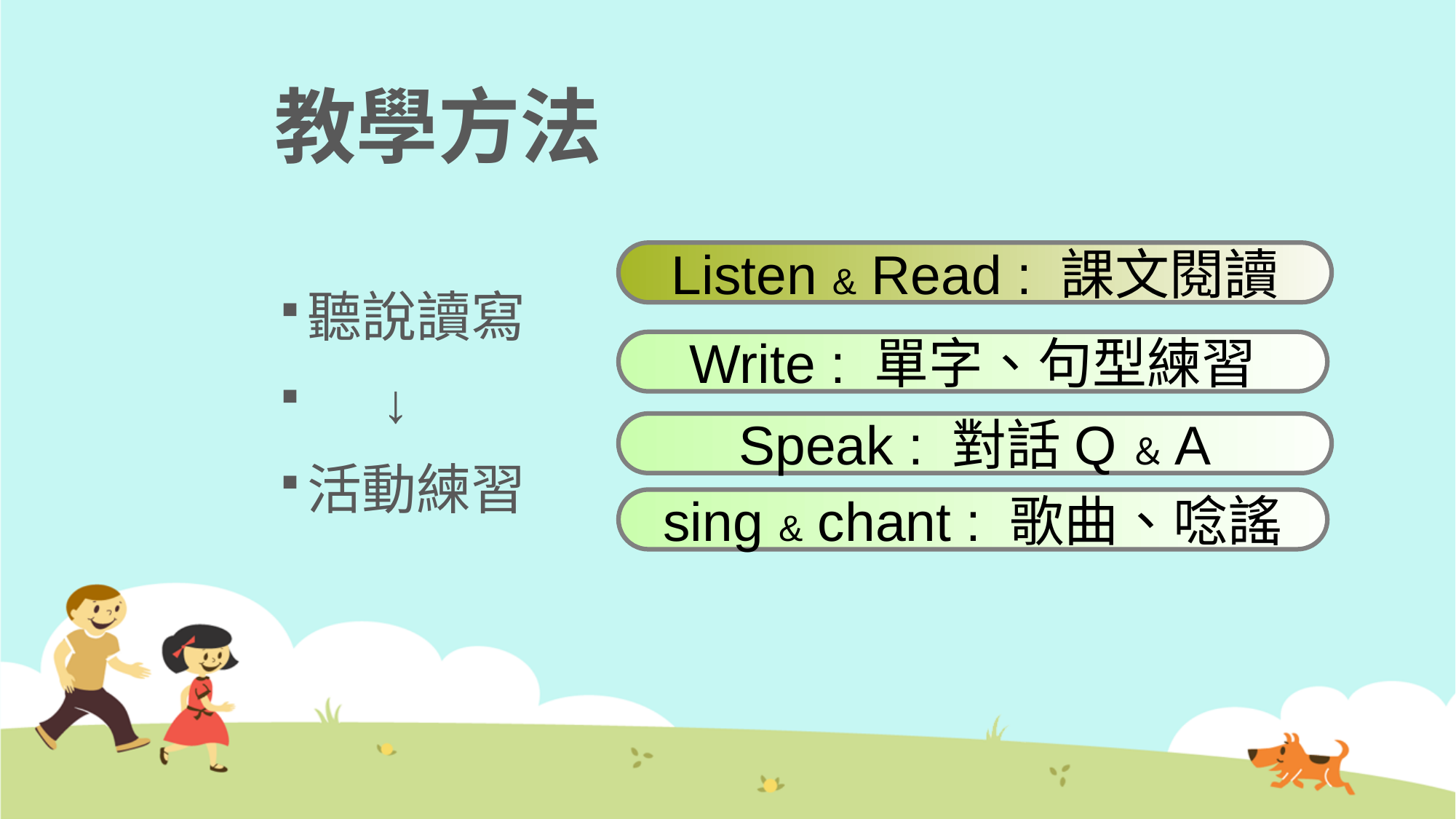

# 教學方法

聽說讀寫
     ↓
活動練習

Listen & Read : 課文閱讀
Write : 單字、句型練習
Speak : 對話Q＆A
sing & chant : 歌曲、唸謠